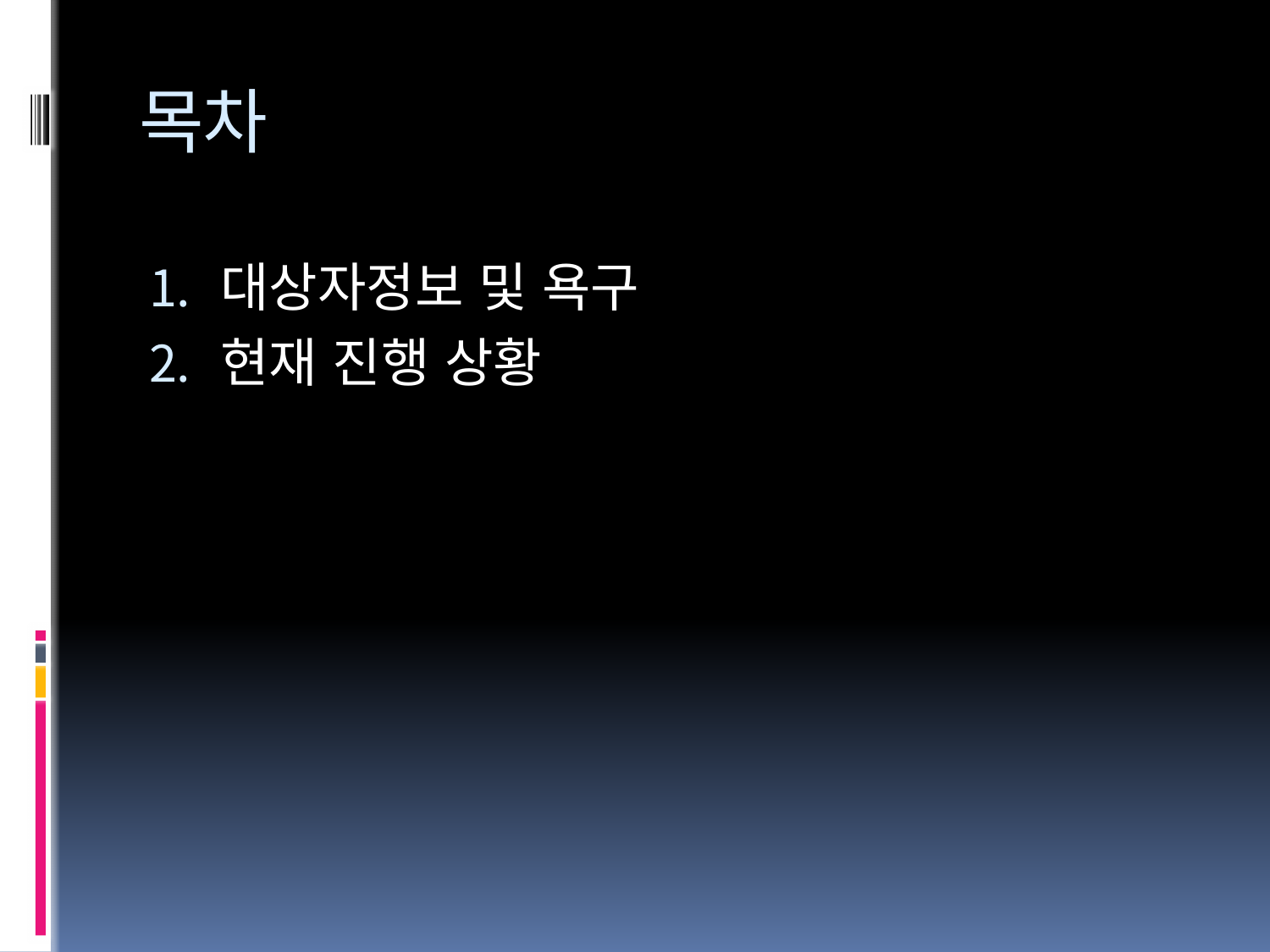

# 목차
대상자정보 및 욕구
현재 진행 상황